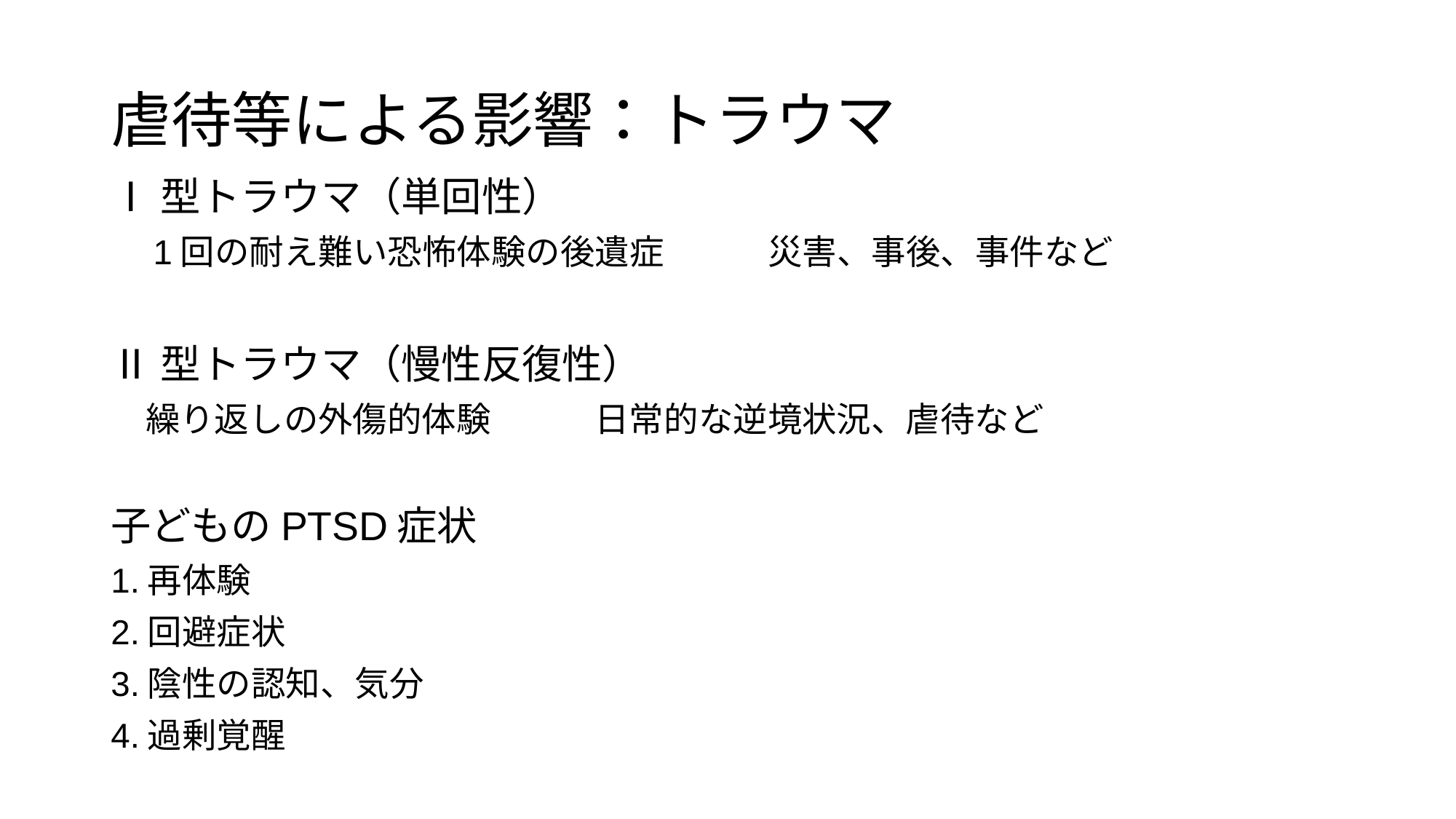

# 虐待等による影響：トラウマ
Ⅰ型トラウマ（単回性）
　1回の耐え難い恐怖体験の後遺症　　　災害、事後、事件など

Ⅱ型トラウマ（慢性反復性）
　繰り返しの外傷的体験　　　日常的な逆境状況、虐待など

子どものPTSD症状
1.再体験
2.回避症状
3.陰性の認知、気分
4.過剰覚醒